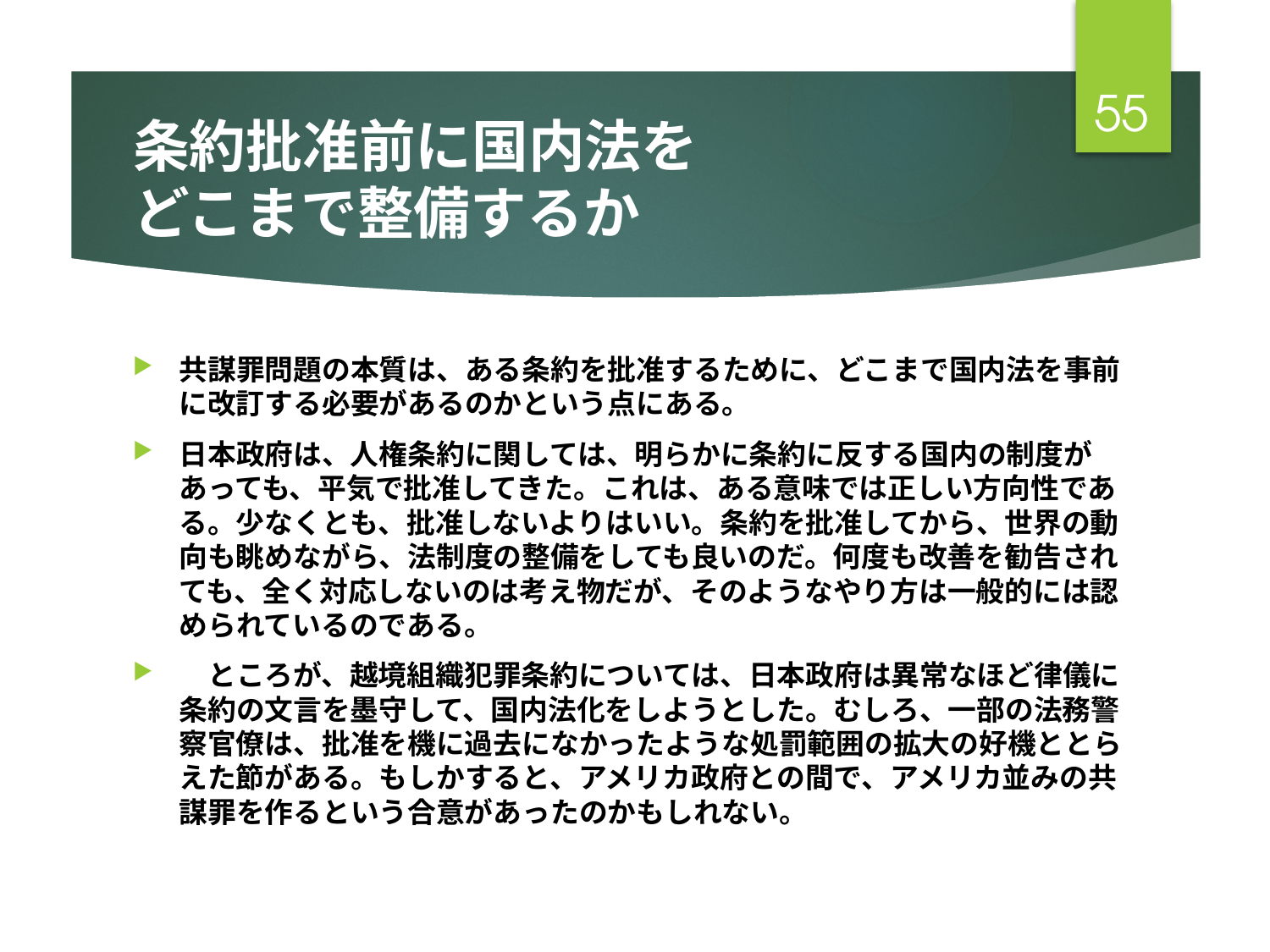

55
# 条約批准前に国内法を どこまで整備するか
共謀罪問題の本質は、ある条約を批准するために、どこまで国内法を事前に改訂する必要があるのかという点にある。
日本政府は、人権条約に関しては、明らかに条約に反する国内の制度があっても、平気で批准してきた。これは、ある意味では正しい方向性である。少なくとも、批准しないよりはいい。条約を批准してから、世界の動向も眺めながら、法制度の整備をしても良いのだ。何度も改善を勧告されても、全く対応しないのは考え物だが、そのようなやり方は一般的には認められているのである。
　ところが、越境組織犯罪条約については、日本政府は異常なほど律儀に条約の文言を墨守して、国内法化をしようとした。むしろ、一部の法務警察官僚は、批准を機に過去になかったような処罰範囲の拡大の好機ととらえた節がある。もしかすると、アメリカ政府との間で、アメリカ並みの共謀罪を作るという合意があったのかもしれない。